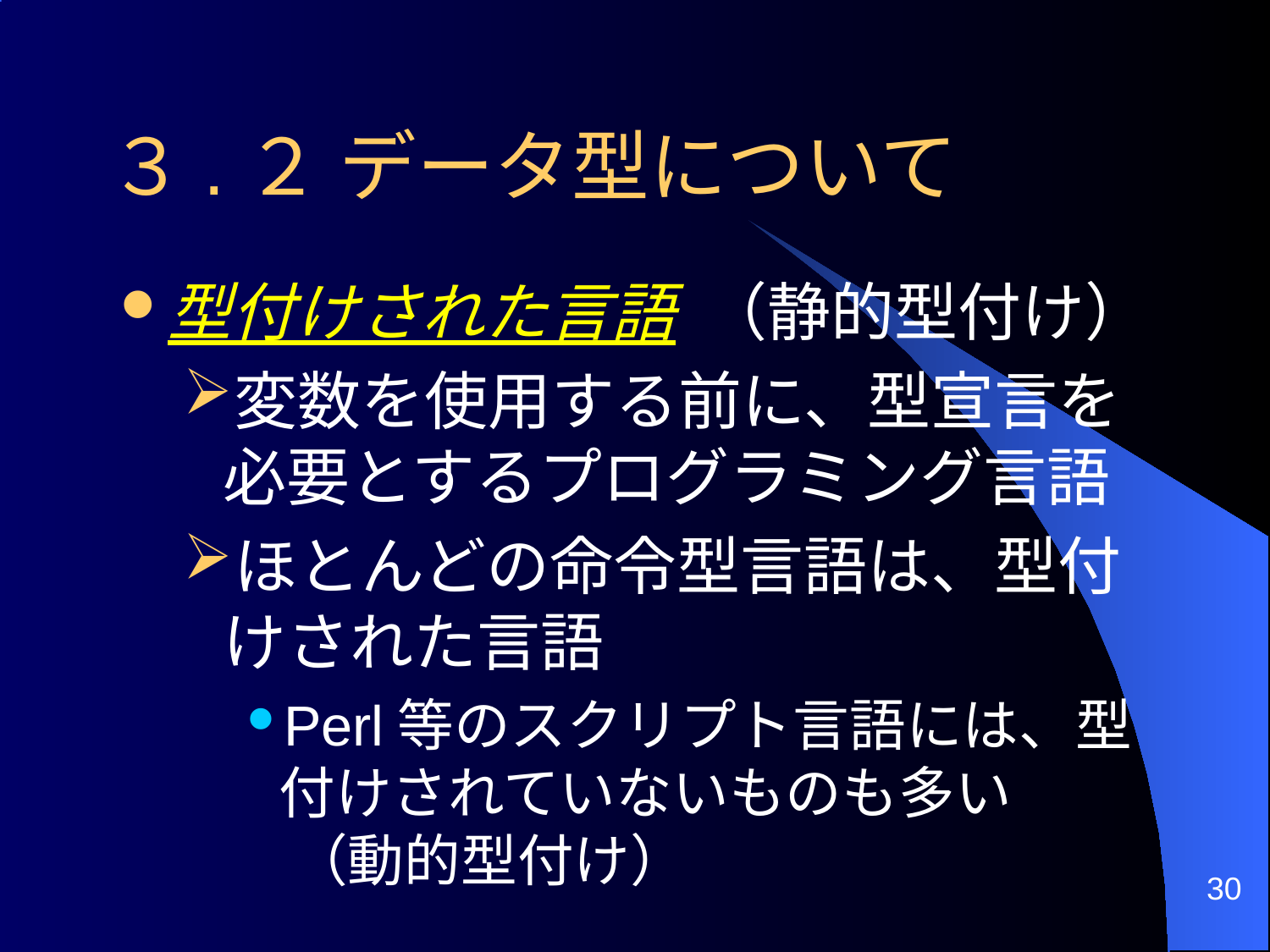

# ３.２ データ型について
型付けされた言語  （静的型付け）
変数を使用する前に、型宣言を必要とするプログラミング言語
ほとんどの命令型言語は、型付けされた言語
Perl等のスクリプト言語には、型付けされていないものも多い
 （動的型付け）
30